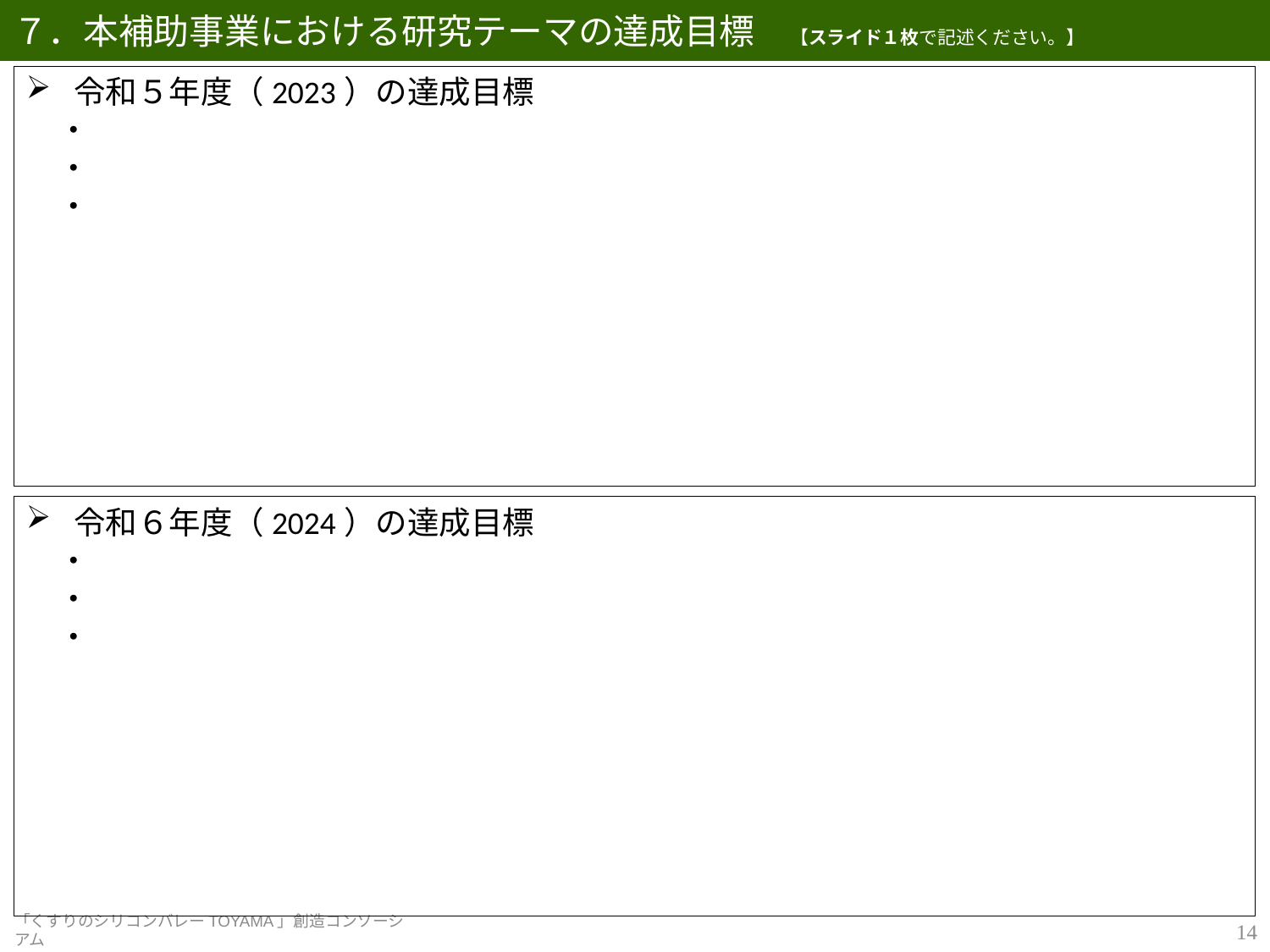

# ７．本補助事業における研究テーマの達成目標　【スライド１枚で記述ください。】
令和５年度（2023）の達成目標
　・
　・
　・

令和６年度（2024）の達成目標
　・
　・
　・

14
「くすりのシリコンバレーTOYAMA」創造コンソーシアム